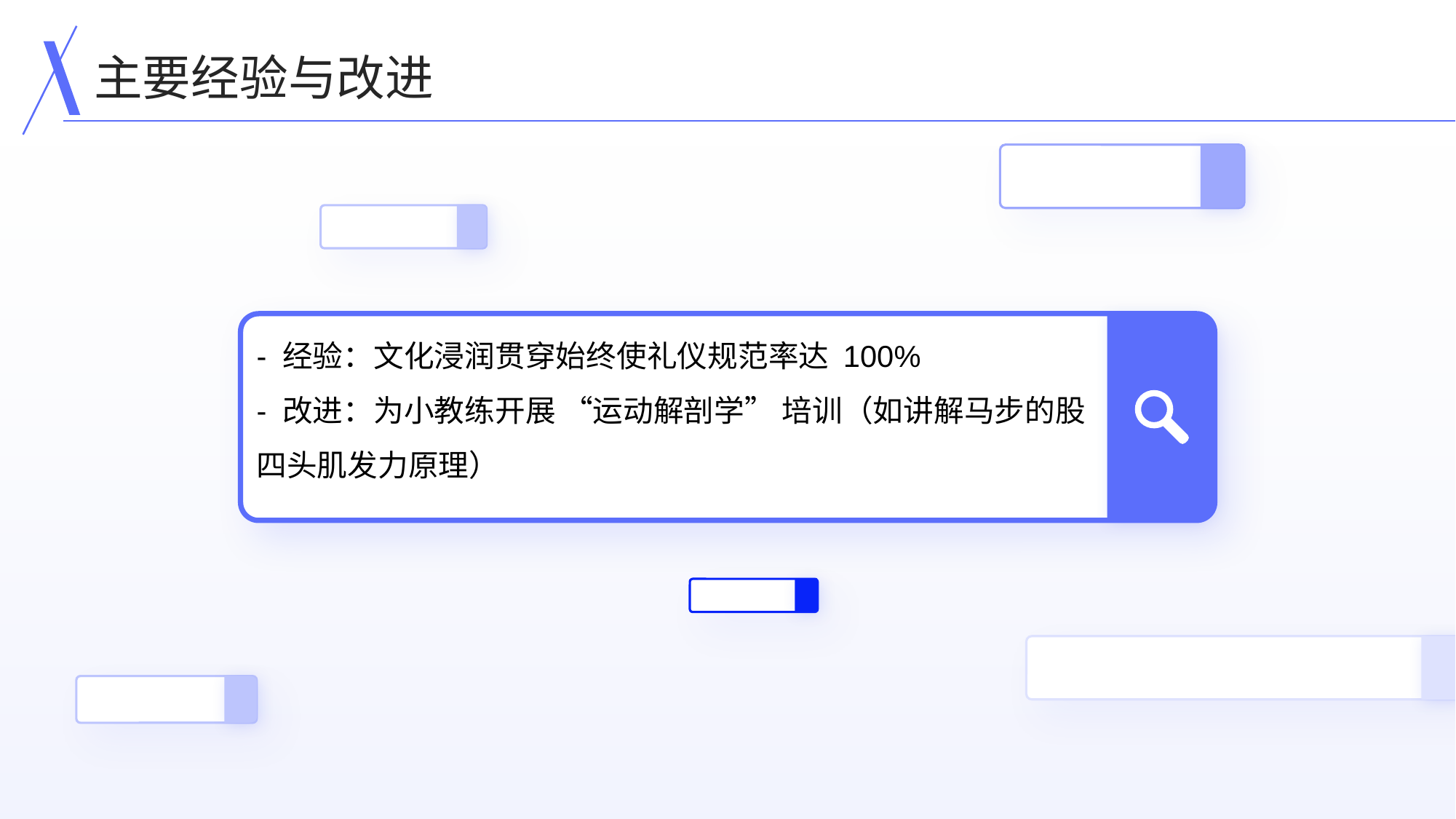

主要经验与改进

- 经验：文化浸润贯穿始终使礼仪规范率达 100%
- 改进：为小教练开展 “运动解剖学” 培训（如讲解马步的股四头肌发力原理）